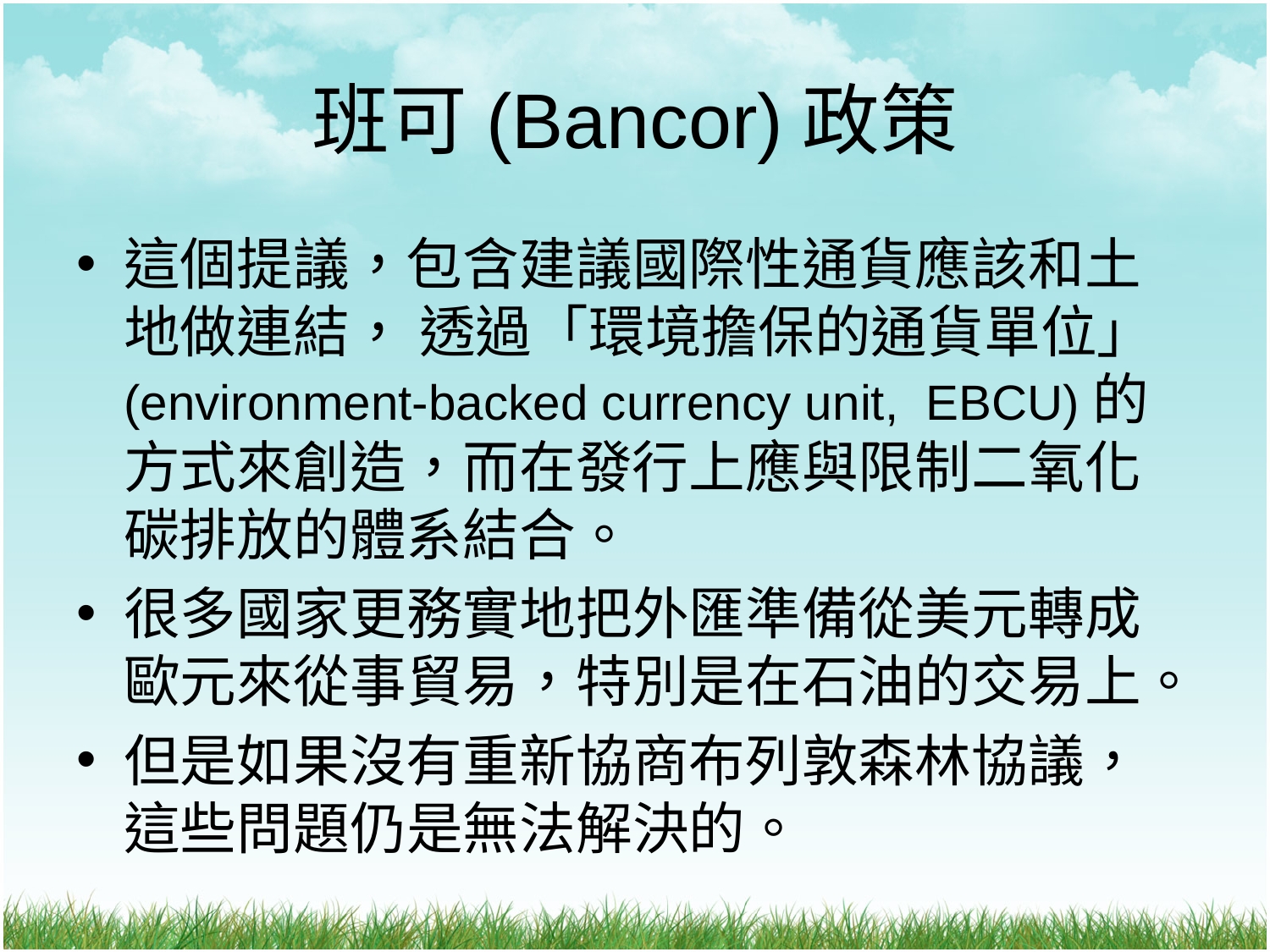

# 班可(Bancor)政策
這個提議，包含建議國際性通貨應該和土地做連結， 透過「環境擔保的通貨單位」(environment-backed currency unit,  EBCU)的方式來創造，而在發行上應與限制二氧化碳排放的體系結合。
很多國家更務實地把外匯準備從美元轉成歐元來從事貿易，特別是在石油的交易上。
但是如果沒有重新協商布列敦森林協議，這些問題仍是無法解決的。